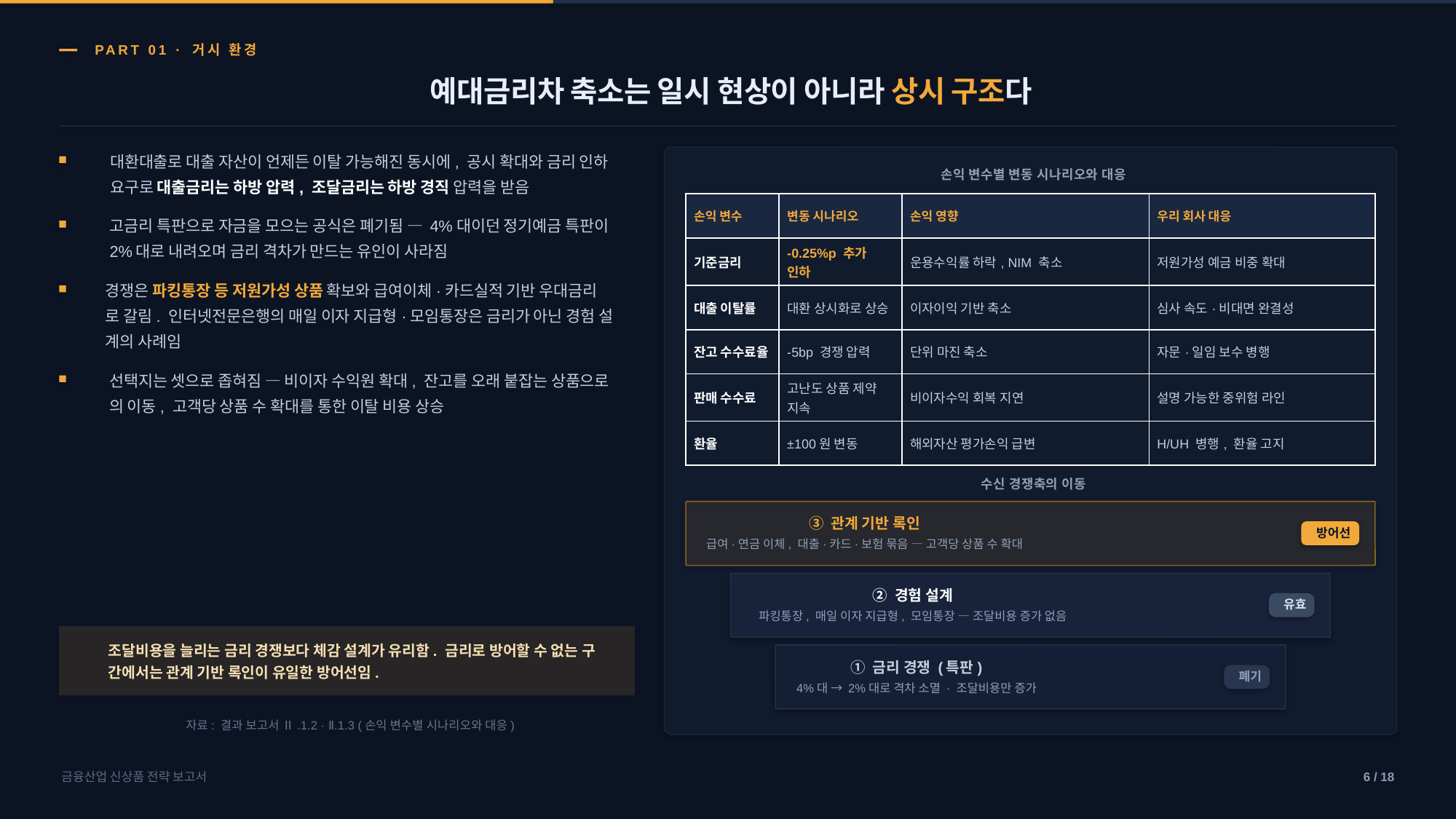

PART 01 · 거시 환경

예대금리차 축소는 일시 현상이 아니라 상시 구조다

대환대출로 대출 자산이 언제든 이탈 가능해진 동시에, 공시 확대와 금리 인하
요구로 대출금리는 하방 압력, 조달금리는 하방 경직 압력을 받음

손익 변수별 변동 시나리오와 대응
| 손익 변수 | 변동 시나리오 | 손익 영향 | 우리 회사 대응 |
| --- | --- | --- | --- |
| 기준금리 | -0.25%p 추가 인하 | 운용수익률 하락, NIM 축소 | 저원가성 예금 비중 확대 |
| 대출 이탈률 | 대환 상시화로 상승 | 이자이익 기반 축소 | 심사 속도·비대면 완결성 |
| 잔고 수수료율 | -5bp 경쟁 압력 | 단위 마진 축소 | 자문·일임 보수 병행 |
| 판매 수수료 | 고난도 상품 제약 지속 | 비이자수익 회복 지연 | 설명 가능한 중위험 라인 |
| 환율 | ±100원 변동 | 해외자산 평가손익 급변 | H/UH 병행, 환율 고지 |
고금리 특판으로 자금을 모으는 공식은 폐기됨 — 4%대이던 정기예금 특판이
2%대로 내려오며 금리 격차가 만드는 유인이 사라짐

경쟁은 파킹통장 등 저원가성 상품 확보와 급여이체·카드실적 기반 우대금리
로 갈림. 인터넷전문은행의 매일 이자 지급형·모임통장은 금리가 아닌 경험 설
계의 사례임

선택지는 셋으로 좁혀짐 — 비이자 수익원 확대, 잔고를 오래 붙잡는 상품으로
의 이동, 고객당 상품 수 확대를 통한 이탈 비용 상승

수신 경쟁축의 이동

③ 관계 기반 록인

방어선
급여·연금 이체, 대출·카드·보험 묶음 — 고객당 상품 수 확대

② 경험 설계

유효
파킹통장, 매일 이자 지급형, 모임통장 — 조달비용 증가 없음

조달비용을 늘리는 금리 경쟁보다 체감 설계가 유리함. 금리로 방어할 수 없는 구
간에서는 관계 기반 록인이 유일한 방어선임.

① 금리 경쟁 (특판)

폐기
4%대 → 2%대로 격차 소멸 · 조달비용만 증가
자료: 결과 보고서 Ⅱ.1.2 · Ⅱ.1.3 (손익 변수별 시나리오와 대응)
금융산업 신상품 전략 보고서
6 / 18